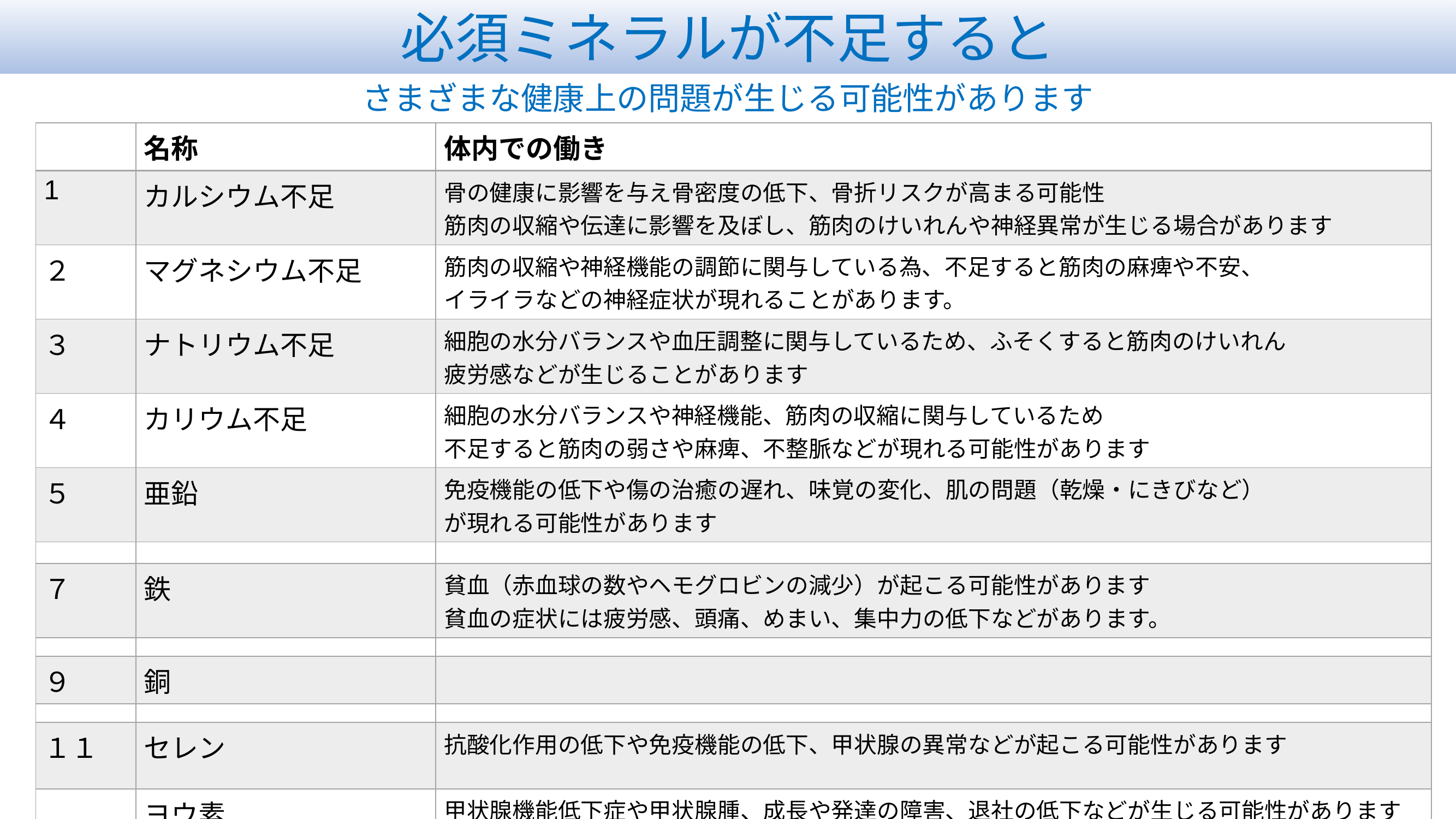

必須ミネラルが不足すると
さまざまな健康上の問題が生じる可能性があります
|  | 名称 | 体内での働き |
| --- | --- | --- |
| 1 | カルシウム不足 | 骨の健康に影響を与え骨密度の低下、骨折リスクが高まる可能性 筋肉の収縮や伝達に影響を及ぼし、筋肉のけいれんや神経異常が生じる場合があります |
| ２ | マグネシウム不足 | 筋肉の収縮や神経機能の調節に関与している為、不足すると筋肉の麻痺や不安、 イライラなどの神経症状が現れることがあります。 |
| ３ | ナトリウム不足 | 細胞の水分バランスや血圧調整に関与しているため、ふそくすると筋肉のけいれん 疲労感などが生じることがあります |
| ４ | カリウム不足 | 細胞の水分バランスや神経機能、筋肉の収縮に関与しているため 不足すると筋肉の弱さや麻痺、不整脈などが現れる可能性があります |
| ５ | 亜鉛 | 免疫機能の低下や傷の治癒の遅れ、味覚の変化、肌の問題（乾燥・にきびなど） が現れる可能性があります |
|  |  |  |
| ７ | 鉄 | 貧血（赤血球の数やヘモグロビンの減少）が起こる可能性があります 貧血の症状には疲労感、頭痛、めまい、集中力の低下などがあります。 |
|  |  |  |
| ９ | 銅 |  |
|  |  |  |
| １１ | セレン | 抗酸化作用の低下や免疫機能の低下、甲状腺の異常などが起こる可能性があります |
|  | ヨウ素 | 甲状腺機能低下症や甲状腺腫、成長や発達の障害、退社の低下などが生じる可能性があります |
|  |  |  |